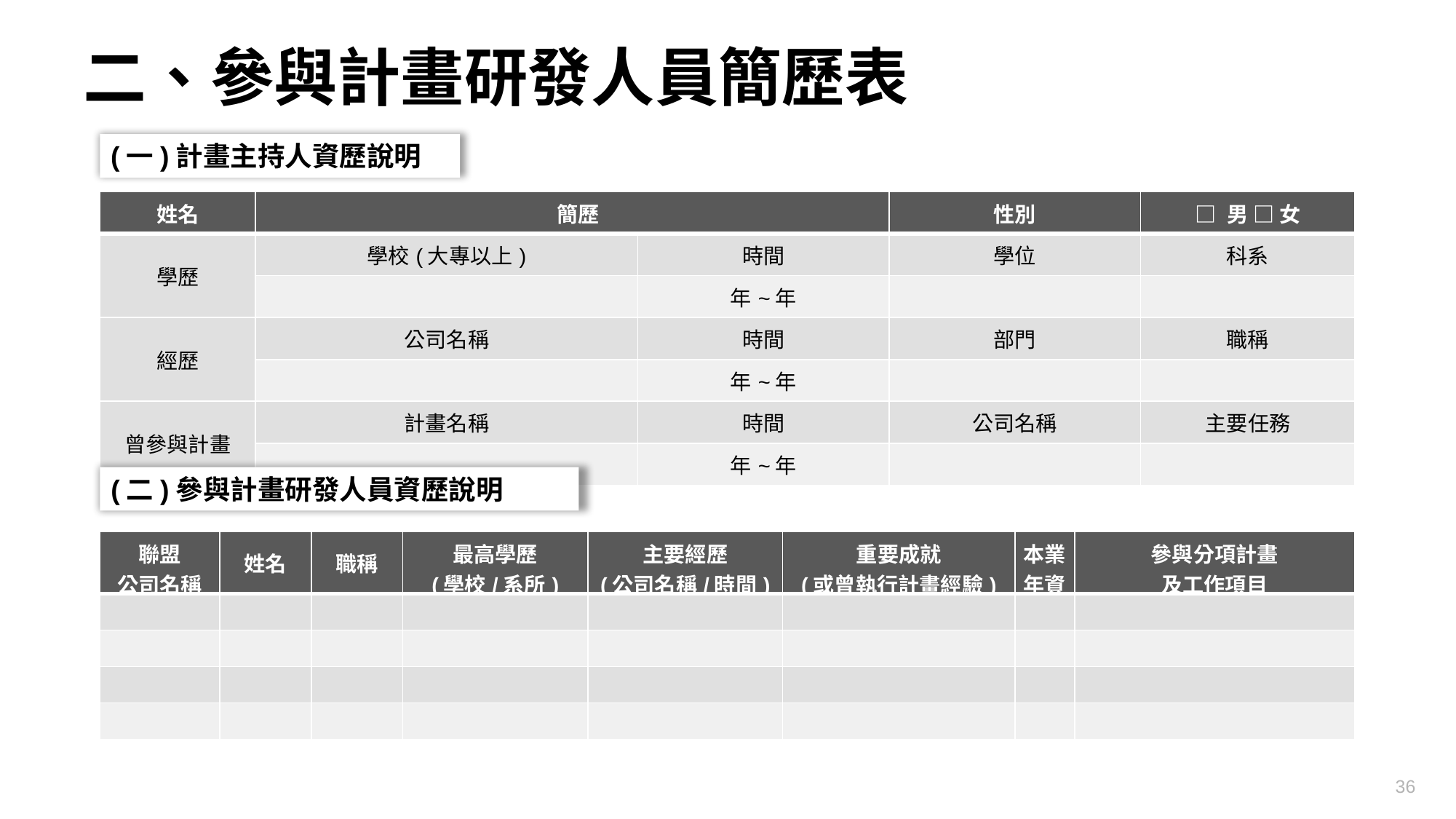

# 二、參與計畫研發人員簡歷表
(一)計畫主持人資歷說明
| 姓名 | 簡歷 |  | 性別 | □ 男 □ 女 |
| --- | --- | --- | --- | --- |
| 學歷 | 學校(大專以上) | 時間 | 學位 | 科系 |
|  |  | 年~年 |  |  |
| 經歷 | 公司名稱 | 時間 | 部門 | 職稱 |
|  |  | 年~年 |  |  |
| 曾參與計畫 | 計畫名稱 | 時間 | 公司名稱 | 主要任務 |
|  |  | 年~年 |  |  |
(二)參與計畫研發人員資歷說明
| 聯盟 公司名稱 | 姓名 | 職稱 | 最高學歷 (學校/系所) | 主要經歷 (公司名稱/時間) | 重要成就 (或曾執行計畫經驗) | 本業年資 | 參與分項計畫 及工作項目 |
| --- | --- | --- | --- | --- | --- | --- | --- |
|  |  |  |  |  |  |  |  |
|  |  |  |  |  |  |  |  |
|  |  |  |  |  |  |  |  |
|  |  |  |  |  |  |  |  |
36